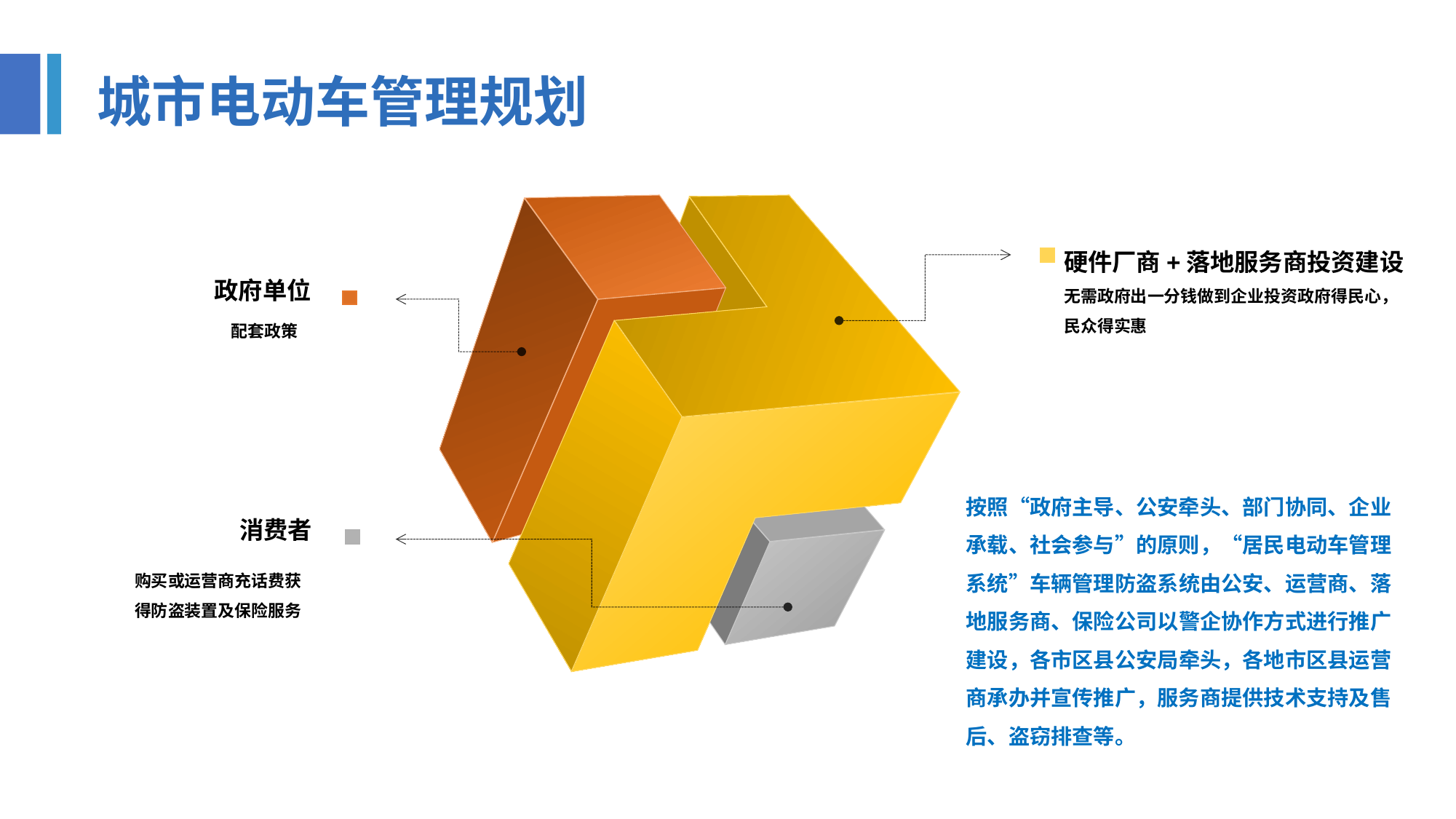

城市电动车管理规划

硬件厂商+落地服务商投资建设
无需政府出一分钱做到企业投资政府得民心，民众得实惠

政府单位

配套政策

按照“政府主导、公安牵头、部门协同、企业承载、社会参与”的原则，“居民电动车管理系统”车辆管理防盗系统由公安、运营商、落地服务商、保险公司以警企协作方式进行推广建设，各市区县公安局牵头，各地市区县运营商承办并宣传推广，服务商提供技术支持及售后、盗窃排查等。

消费者

购买或运营商充话费获得防盗装置及保险服务